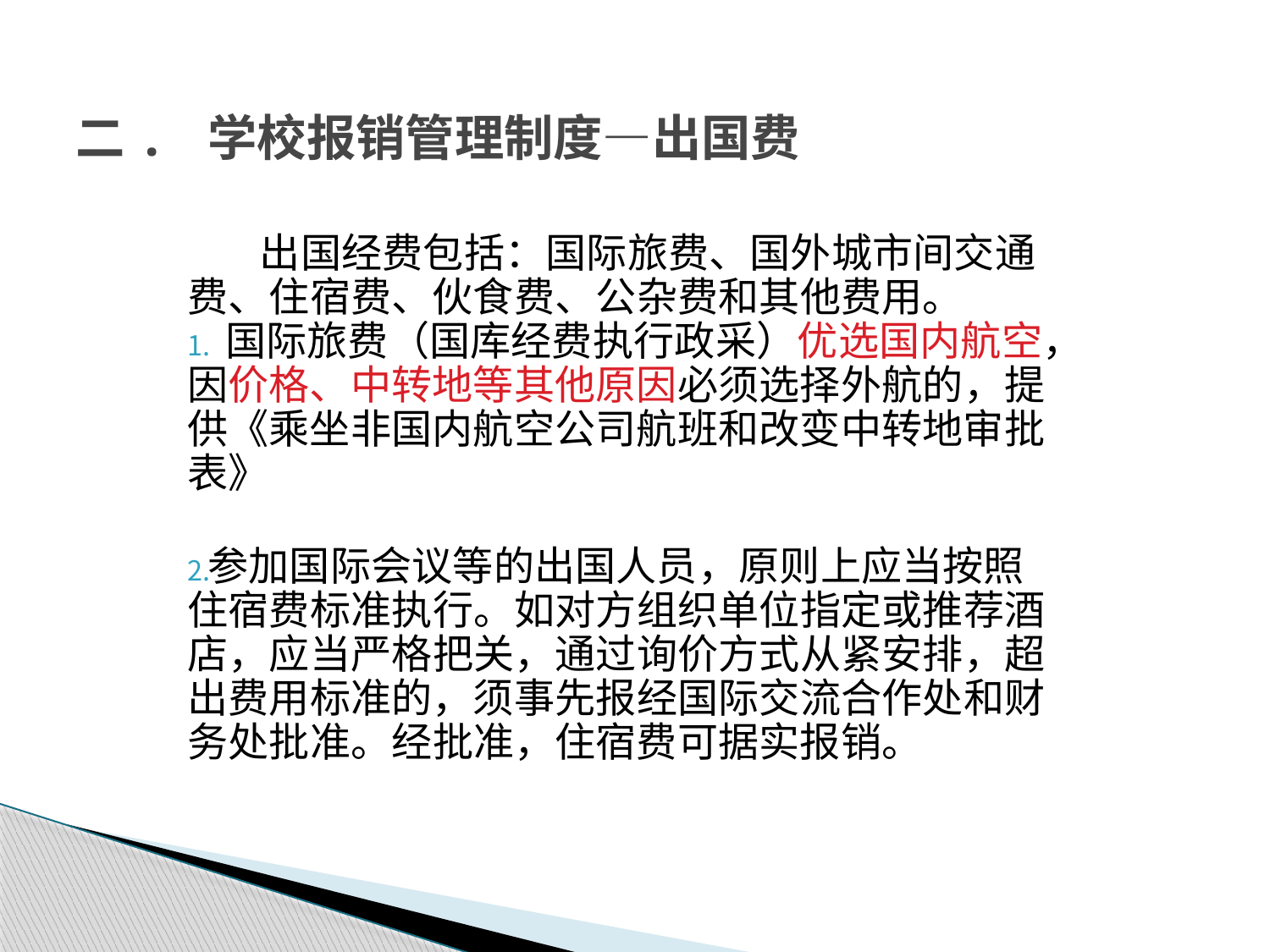

# 二. 学校报销管理制度—出国费
       出国经费包括：国际旅费、国外城市间交通费、住宿费、伙食费、公杂费和其他费用。
 国际旅费（国库经费执行政采）优选国内航空，因价格、中转地等其他原因必须选择外航的，提供《乘坐非国内航空公司航班和改变中转地审批表》

参加国际会议等的出国人员，原则上应当按照住宿费标准执行。如对方组织单位指定或推荐酒店，应当严格把关，通过询价方式从紧安排，超出费用标准的，须事先报经国际交流合作处和财务处批准。经批准，住宿费可据实报销。